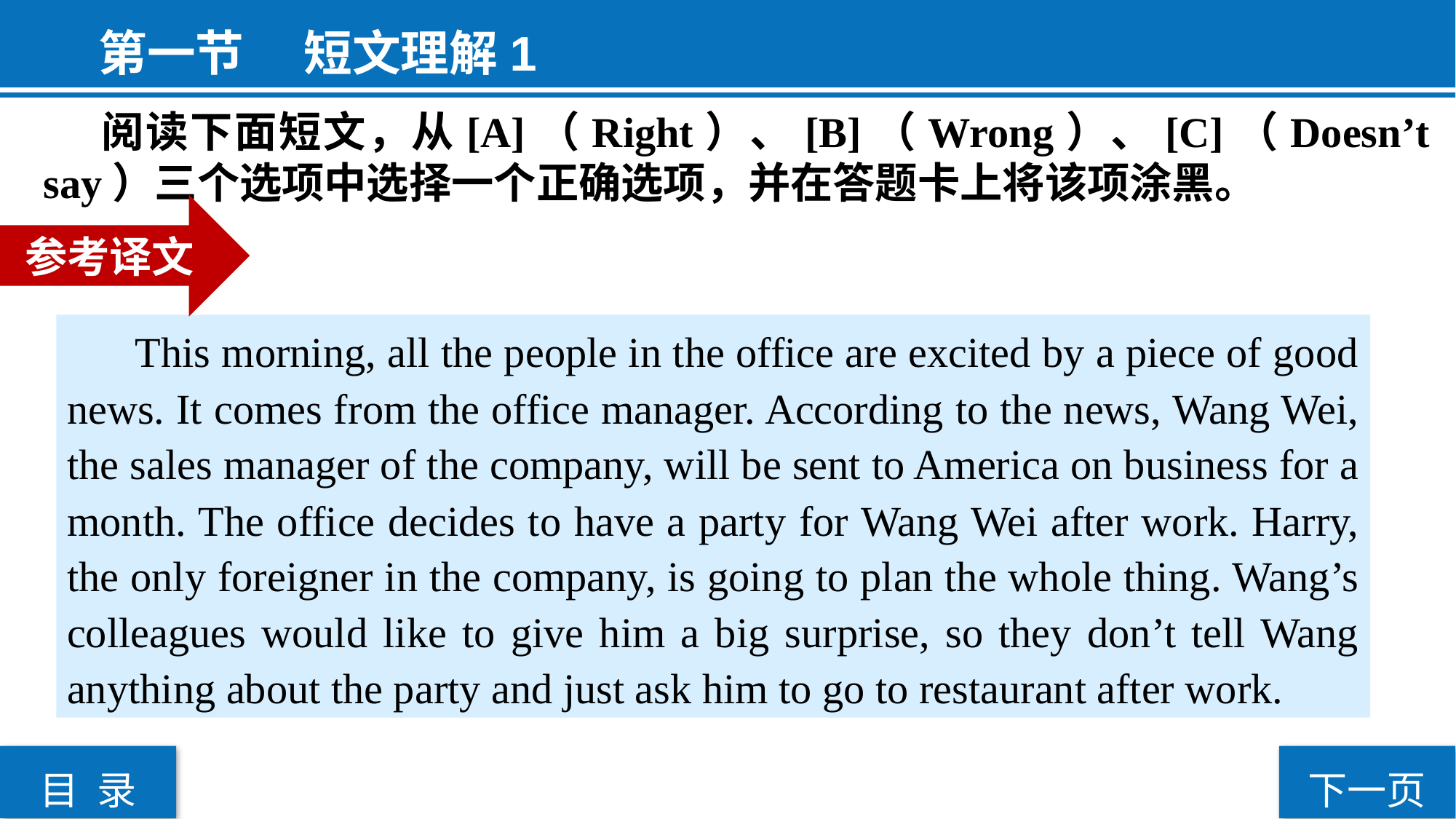

第一节  短文理解1
    阅读下面短文，从[A]（Right）、[B]（Wrong）、[C]（Doesn’t say）三个选项中选择一个正确选项，并在答题卡上将该项涂黑。
参考译文
      This morning, all the people in the office are excited by a piece of good news. It comes from the office manager. According to the news, Wang Wei, the sales manager of the company, will be sent to America on business for a month. The office decides to have a party for Wang Wei after work. Harry, the only foreigner in the company, is going to plan the whole thing. Wang’s colleagues would like to give him a big surprise, so they don’t tell Wang anything about the party and just ask him to go to restaurant after work.